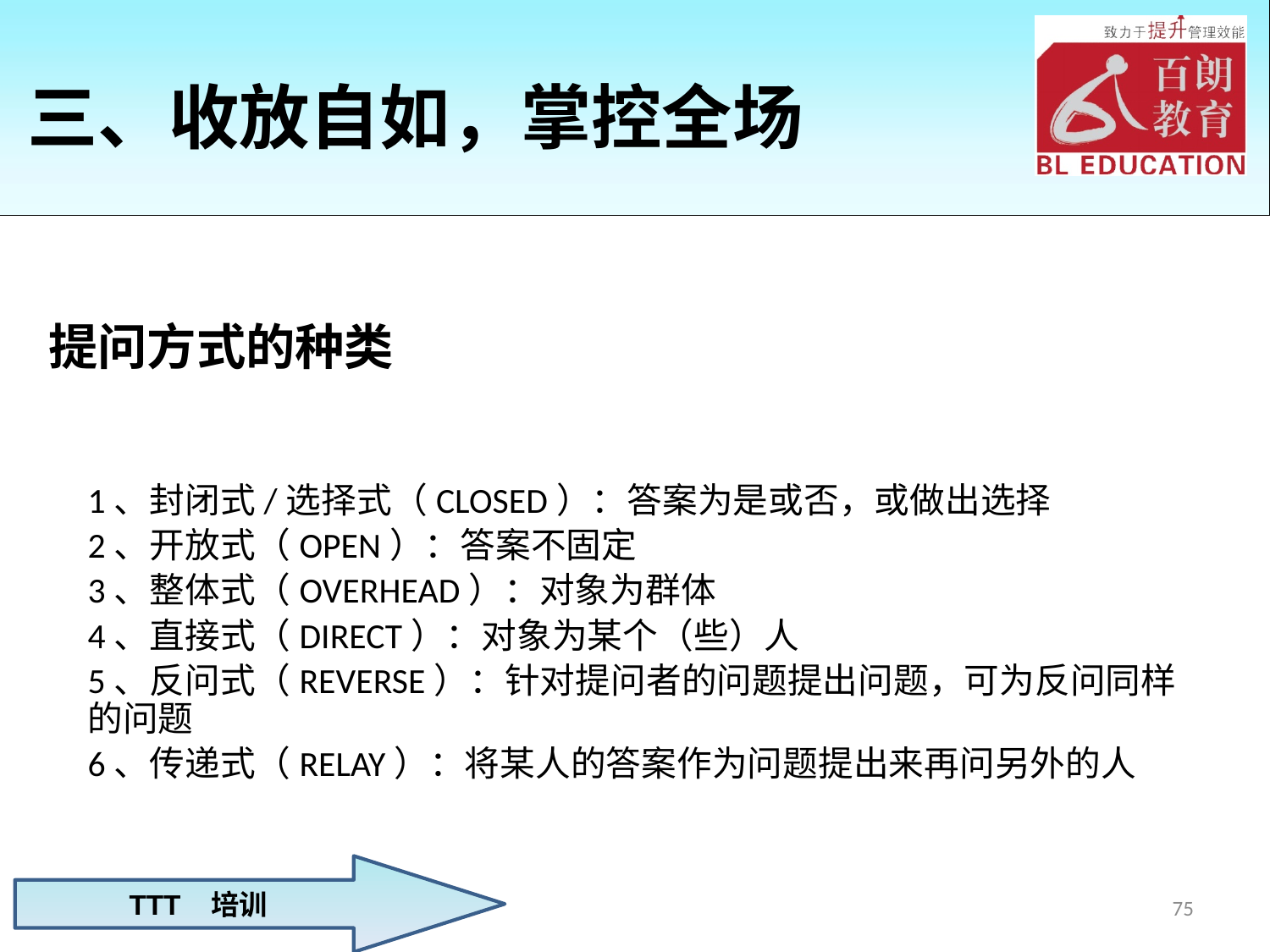

# 三、收放自如，掌控全场
提问方式的种类
1、封闭式/选择式（CLOSED）：答案为是或否，或做出选择
2、开放式（OPEN）：答案不固定
3、整体式（OVERHEAD）：对象为群体
4、直接式（DIRECT）：对象为某个（些）人
5、反问式（REVERSE）：针对提问者的问题提出问题，可为反问同样的问题
6、传递式（RELAY）：将某人的答案作为问题提出来再问另外的人

75